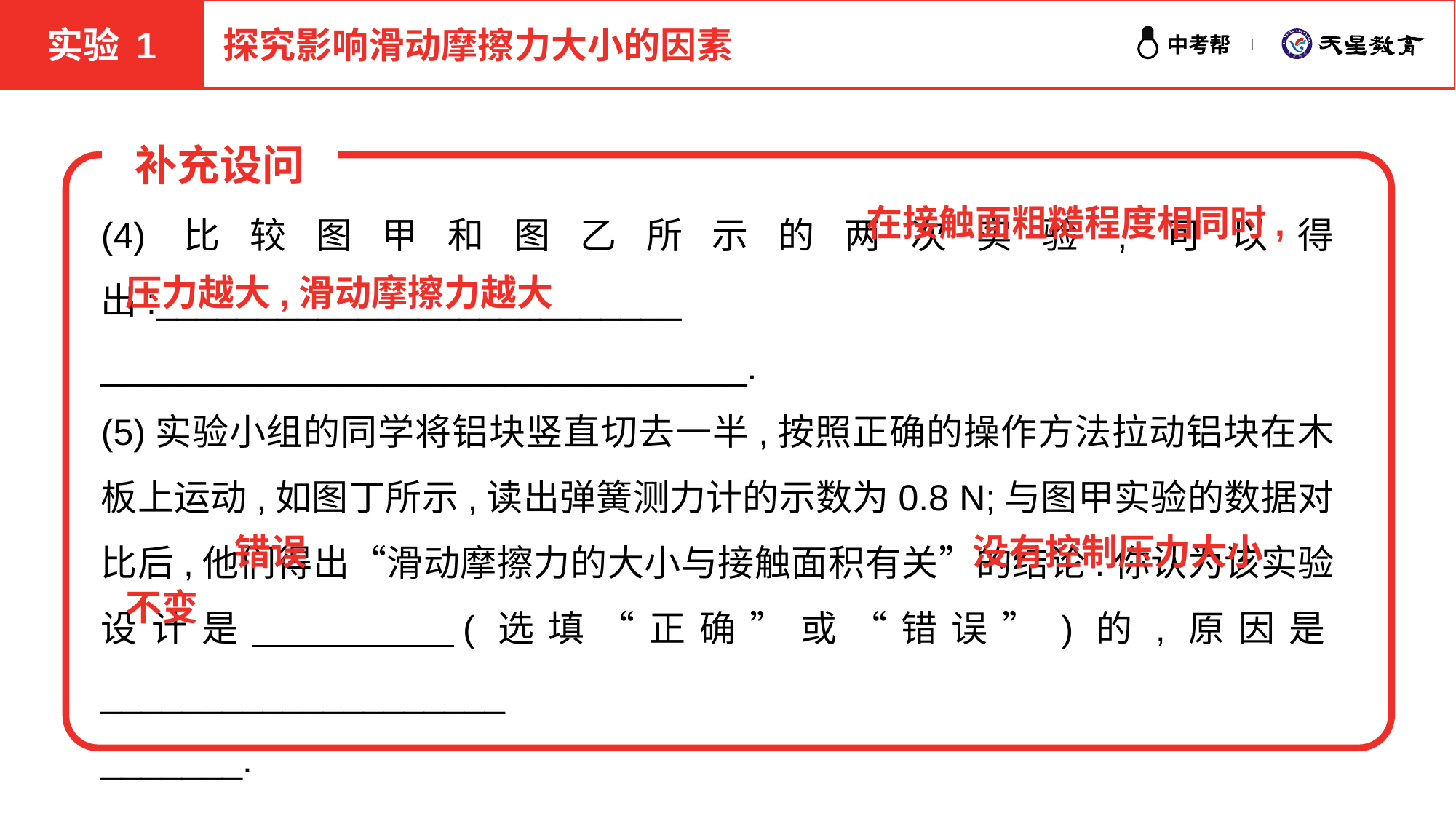

实验 1
探究影响滑动摩擦力大小的因素
补充设问

(4)比较图甲和图乙所示的两次实验,可以得出:__________________________
________________________________.
(5)实验小组的同学将铝块竖直切去一半,按照正确的操作方法拉动铝块在木板上运动,如图丁所示,读出弹簧测力计的示数为0.8 N;与图甲实验的数据对比后,他们得出“滑动摩擦力的大小与接触面积有关”的结论.你认为该实验设计是　　　　(选填“正确”或“错误”)的,原因是____________________
_______.
在接触面粗糙程度相同时,
压力越大,滑动摩擦力越大
错误
没有控制压力大小
不变